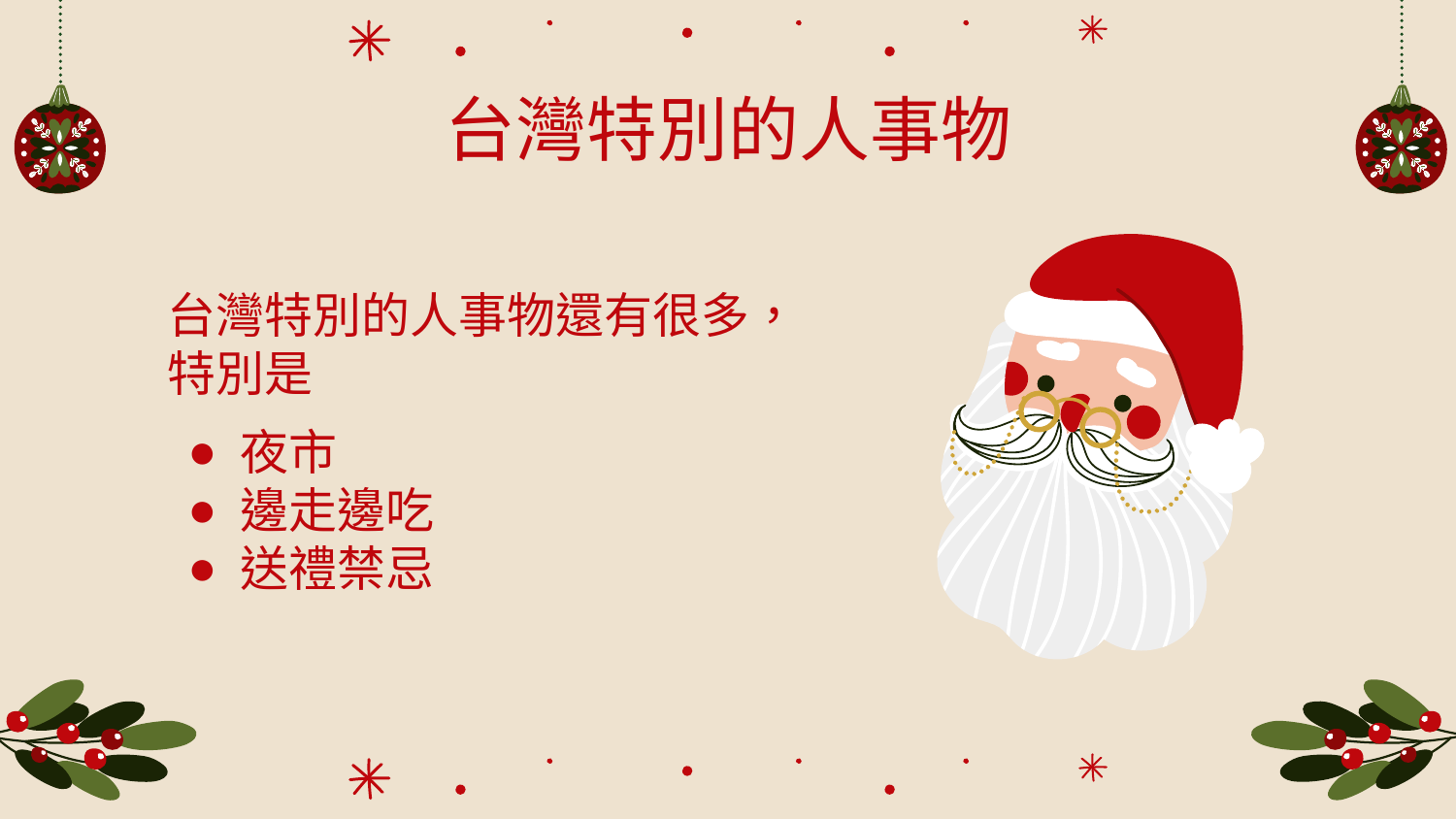

# 台灣特別的人事物

台灣特別的人事物還有很多，特別是
夜市
邊走邊吃
送禮禁忌